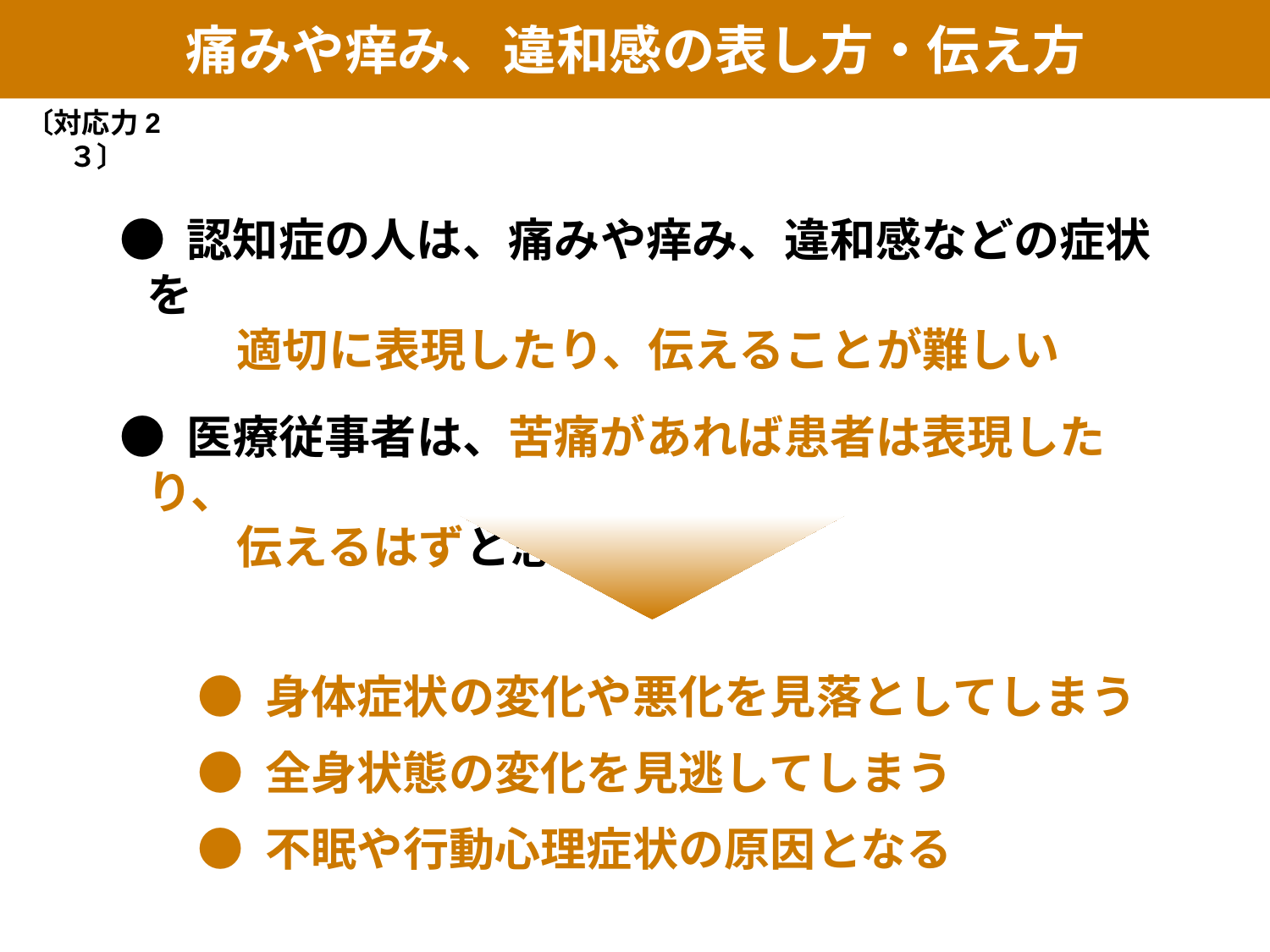

痛みや痒み、違和感の表し方・伝え方
〔対応力2３〕
  ● 認知症の人は、痛みや痒み、違和感などの症状を
　　　適切に表現したり、伝えることが難しい
  ● 医療従事者は、苦痛があれば患者は表現したり、
　　　伝えるはずと思いがち

● 身体症状の変化や悪化を見落としてしまう
● 全身状態の変化を見逃してしまう
● 不眠や行動心理症状の原因となる